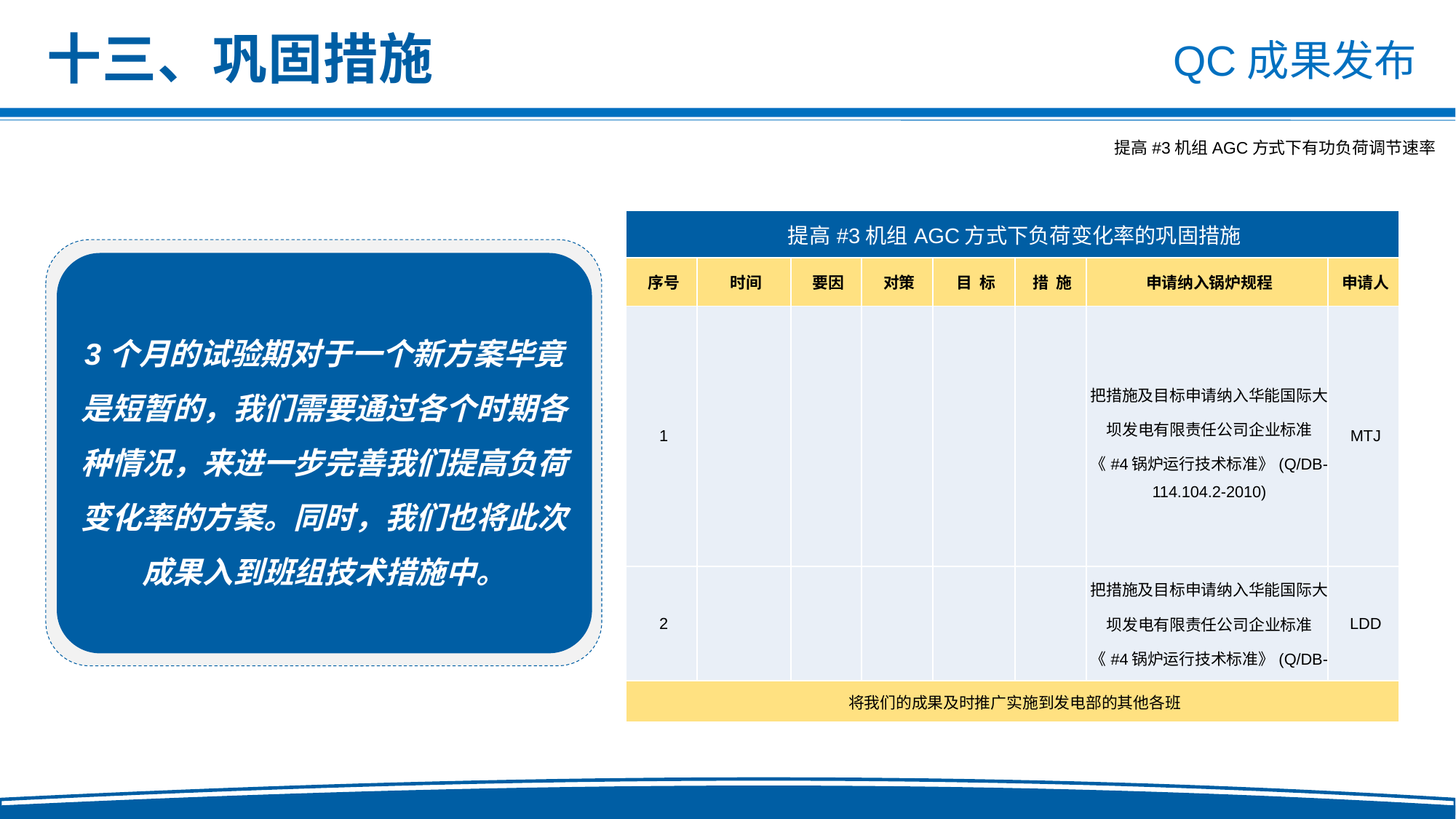

十三、巩固措施
| 提高#3机组AGC方式下负荷变化率的巩固措施 |  |  |  |  |  |  |  |
| --- | --- | --- | --- | --- | --- | --- | --- |
| 序号 | 时间 | 要因 | 对策 | 目 标 | 措 施 | 申请纳入锅炉规程 | 申请人 |
| 1 |  |  |  |  |  | 把措施及目标申请纳入华能国际大坝发电有限责任公司企业标准《#4锅炉运行技术标准》(Q/DB-114.104.2-2010) | MTJ |
| 2 |  |  |  |  |  | 把措施及目标申请纳入华能国际大坝发电有限责任公司企业标准《#4锅炉运行技术标准》(Q/DB-114.104.2-2010) | LDD |
| 将我们的成果及时推广实施到发电部的其他各班 |  |  |  |  |  |  |  |

3个月的试验期对于一个新方案毕竟是短暂的，我们需要通过各个时期各种情况，来进一步完善我们提高负荷变化率的方案。同时，我们也将此次成果入到班组技术措施中。
.